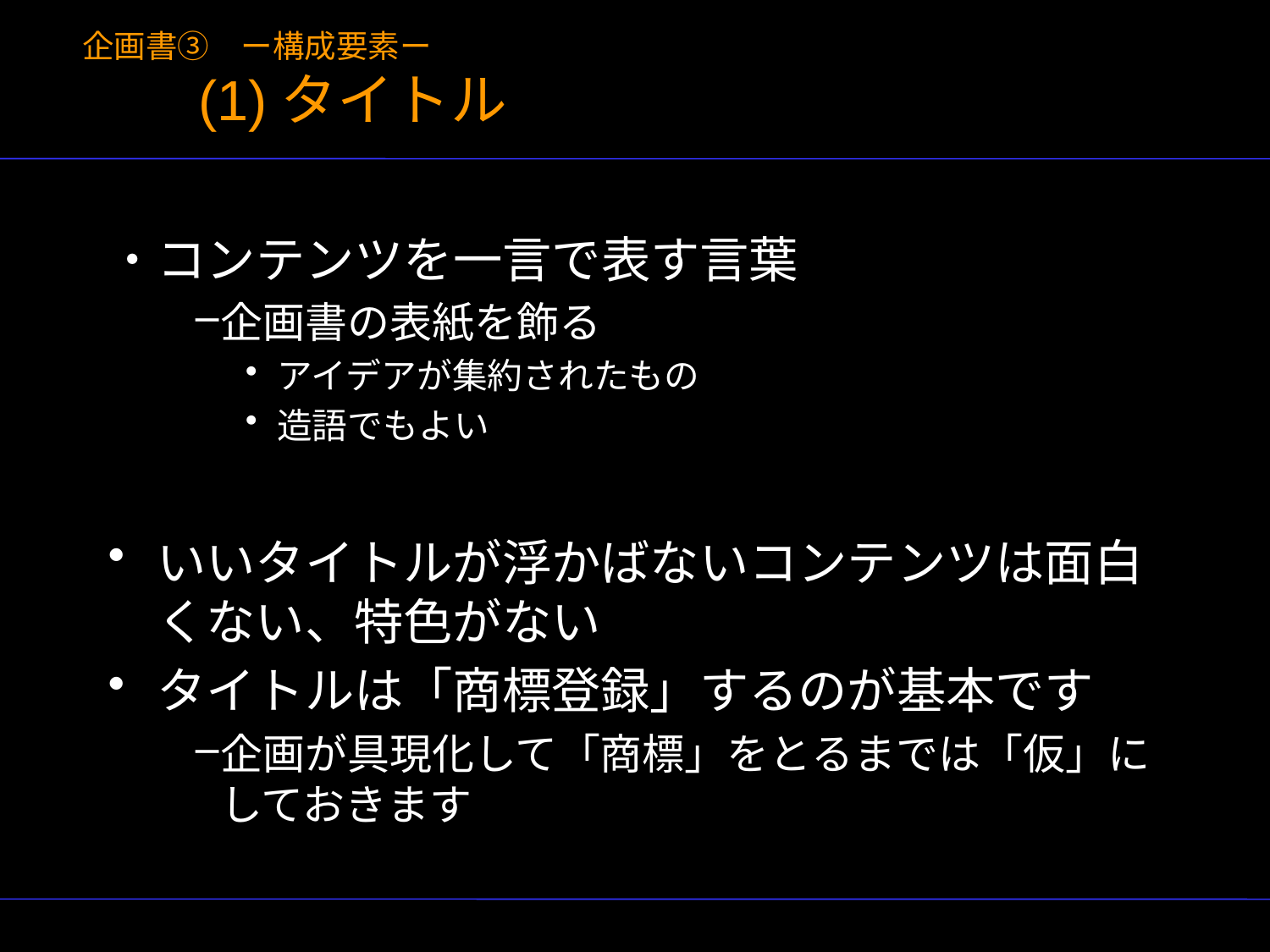

# 企画書③　ー構成要素ー (1)タイトル
・コンテンツを一言で表す言葉
企画書の表紙を飾る
アイデアが集約されたもの
造語でもよい

いいタイトルが浮かばないコンテンツは面白くない、特色がない
タイトルは「商標登録」するのが基本です
企画が具現化して「商標」をとるまでは「仮」にしておきます